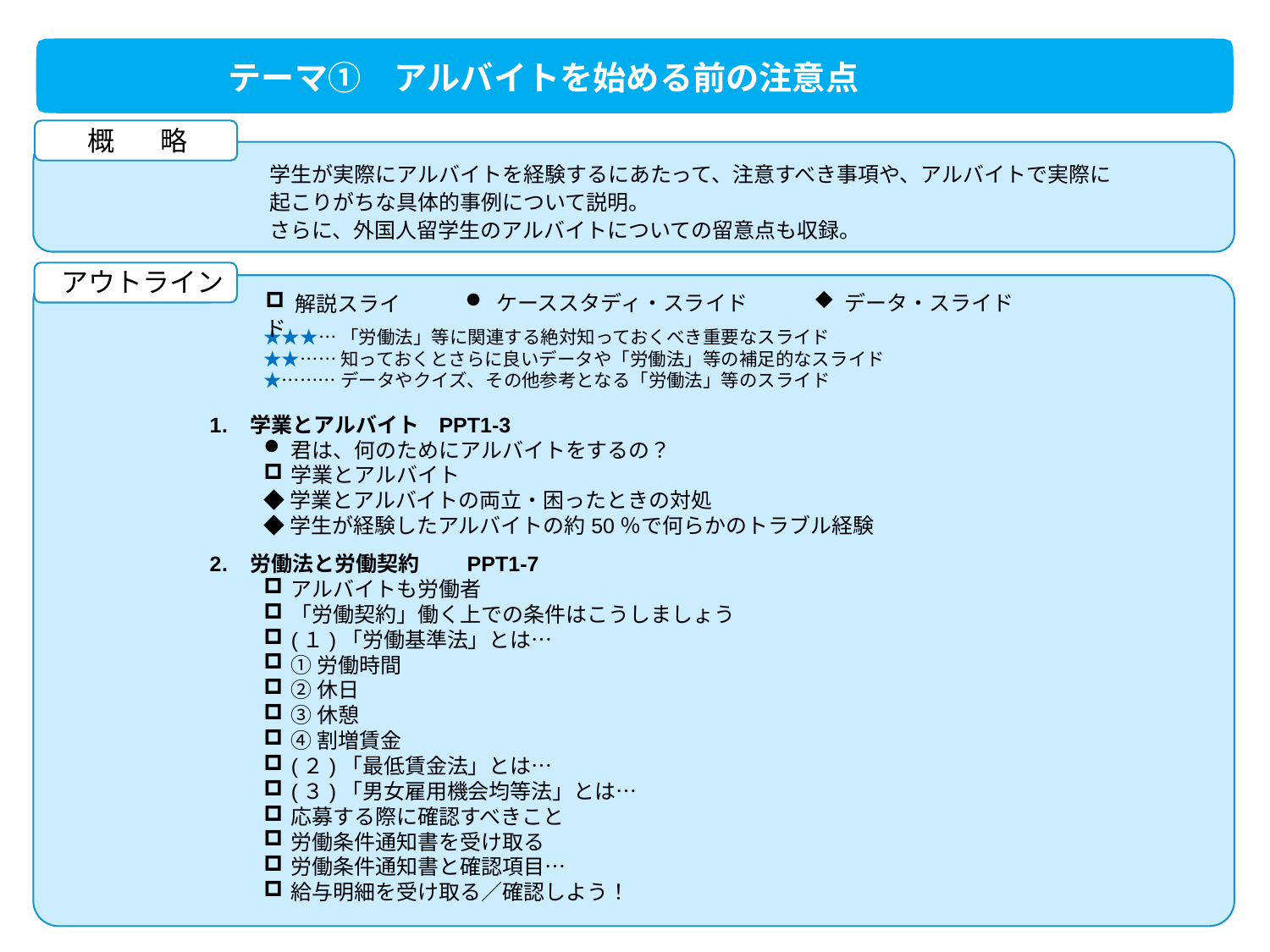

テーマ①　アルバイトを始める前の注意点
概   　略

学生が実際にアルバイトを経験するにあたって、注意すべき事項や、アルバイトで実際に起こりがちな具体的事例について説明。
さらに、外国人留学生のアルバイトについての留意点も収録。
アウトライン

 ケーススタディ・スライド
 データ・スライド
 解説スライド
★★★…「労働法」等に関連する絶対知っておくべき重要なスライド
★★……知っておくとさらに良いデータや「労働法」等の補足的なスライド
★………データやクイズ、その他参考となる「労働法」等のスライド
学業とアルバイト   PPT1-3
君は、何のためにアルバイトをするの？
学業とアルバイト
◆学業とアルバイトの両立・困ったときの対処
◆学生が経験したアルバイトの約50％で何らかのトラブル経験
労働法と労働契約　　PPT1-7
アルバイトも労働者
「労働契約」働く上での条件はこうしましょう
(１)「労働基準法」とは…
①労働時間
②休日
③休憩
④割増賃金
(２)「最低賃金法」とは…
(３)「男女雇用機会均等法」とは…
応募する際に確認すべきこと
労働条件通知書を受け取る
労働条件通知書と確認項目…
給与明細を受け取る／確認しよう！